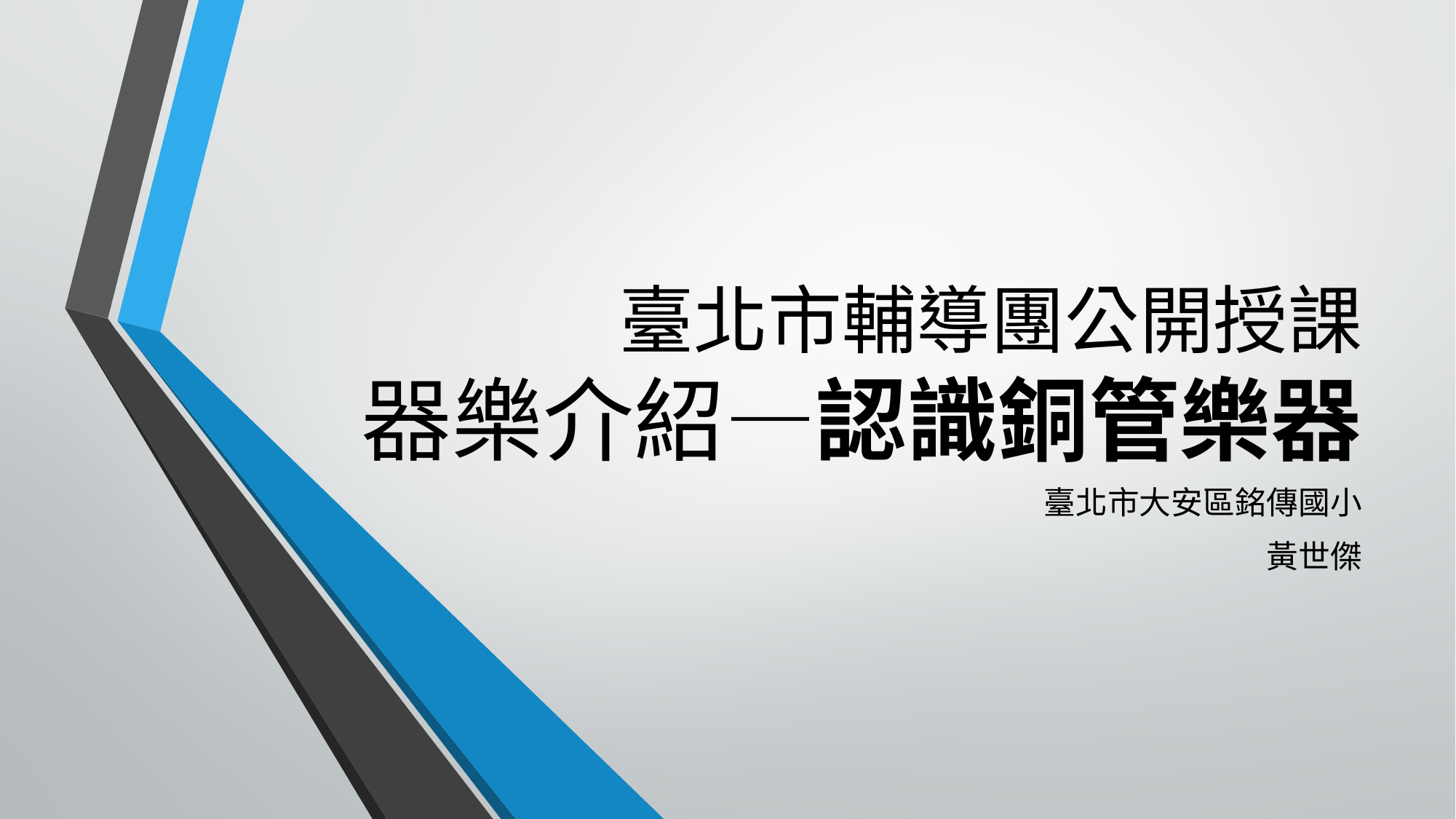

# 臺北市輔導團公開授課 器樂介紹—認識銅管樂器
臺北市大安區銘傳國小
黃世傑